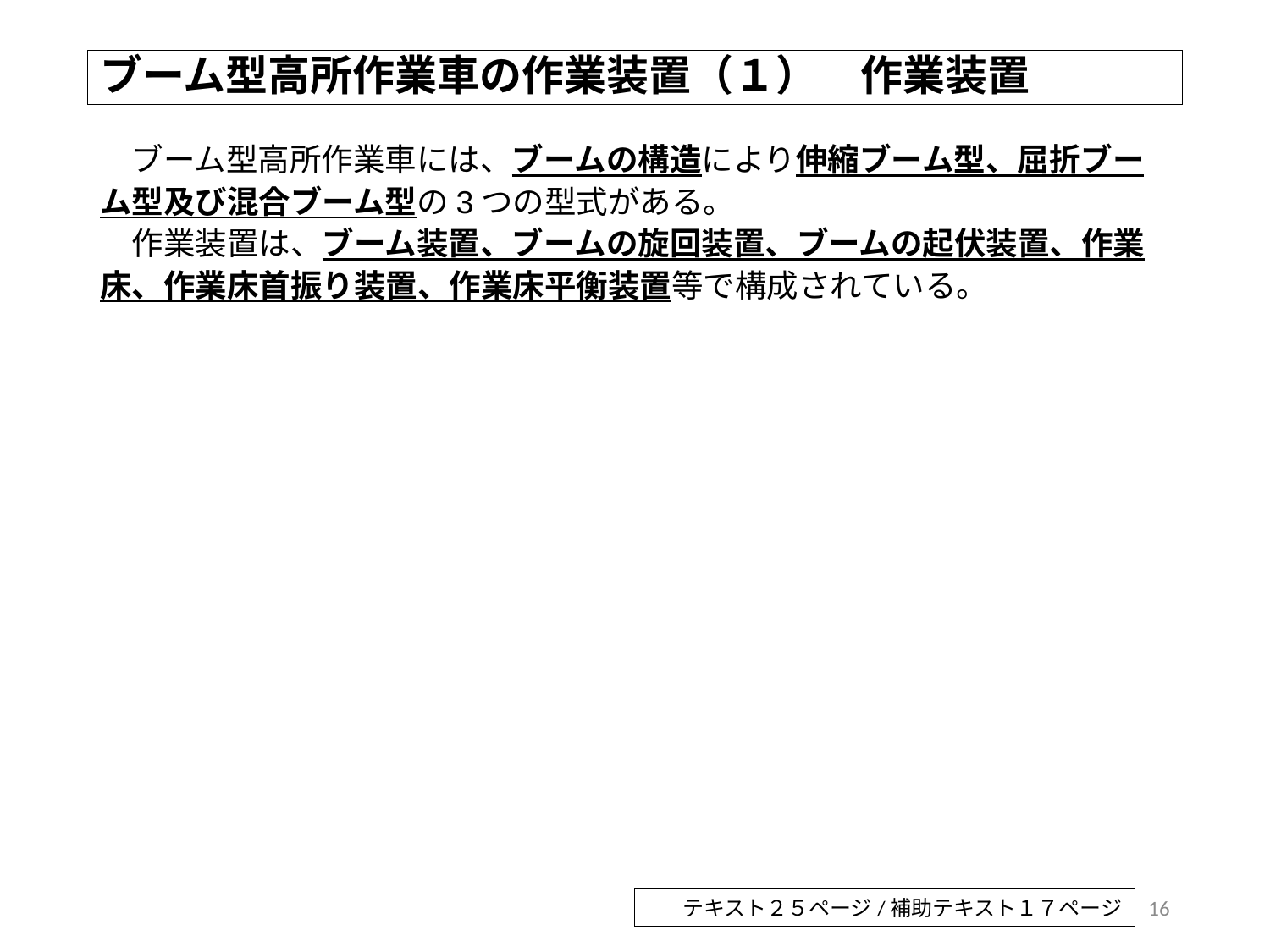

# ブーム型高所作業車の作業装置（１）　作業装置
　ブーム型高所作業車には、ブームの構造により伸縮ブーム型、屈折ブーム型及び混合ブーム型の3つの型式がある。
　作業装置は、ブーム装置、ブームの旋回装置、ブームの起伏装置、作業床、作業床首振り装置、作業床平衡装置等で構成されている。
16
テキスト２５ページ/補助テキスト１７ページ